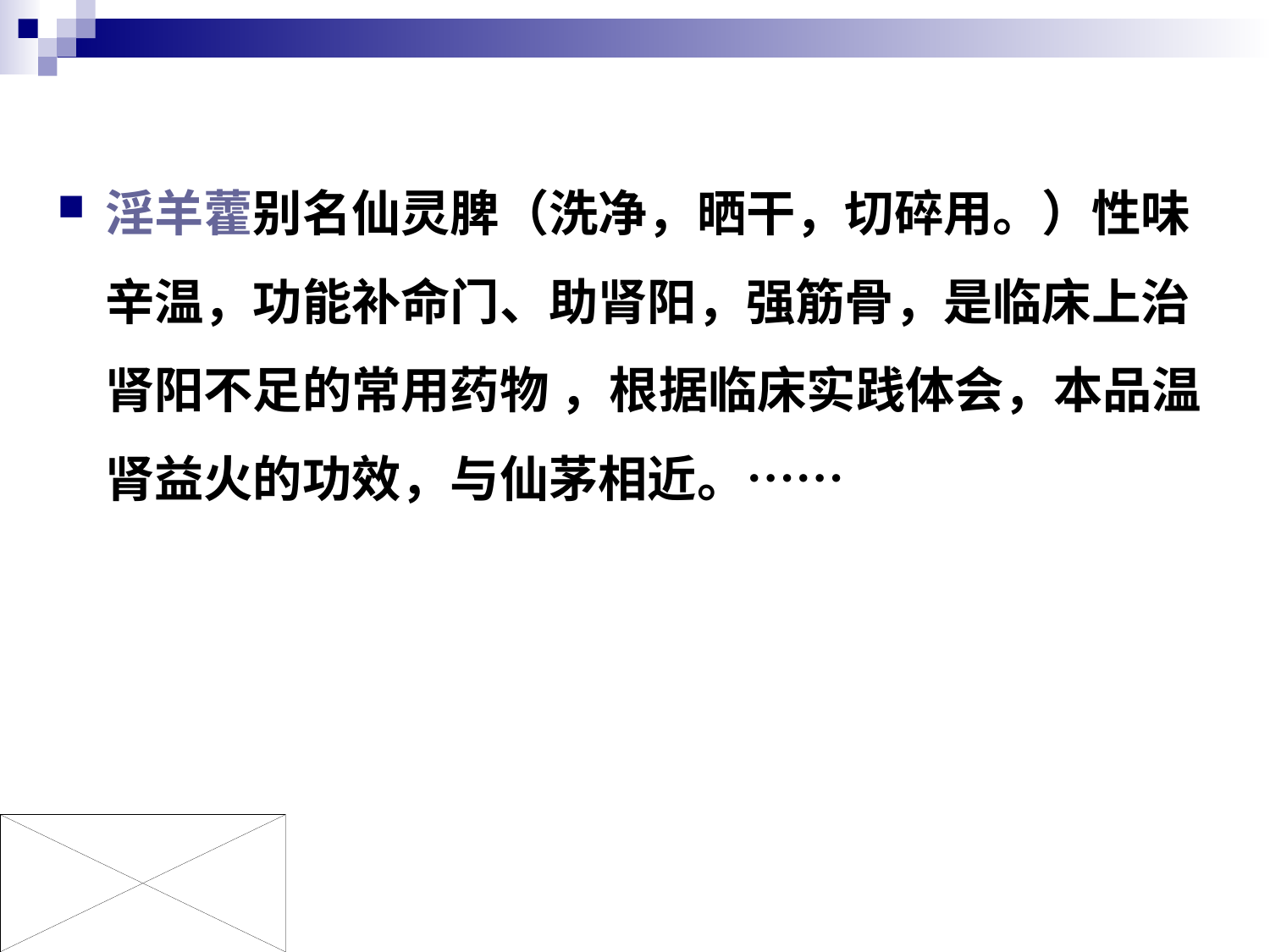

# 淫羊藿别名仙灵脾（洗净，晒干，切碎用。）性味辛温，功能补命门、助肾阳，强筋骨，是临床上治肾阳不足的常用药物 ，根据临床实践体会，本品温肾益火的功效，与仙茅相近。……